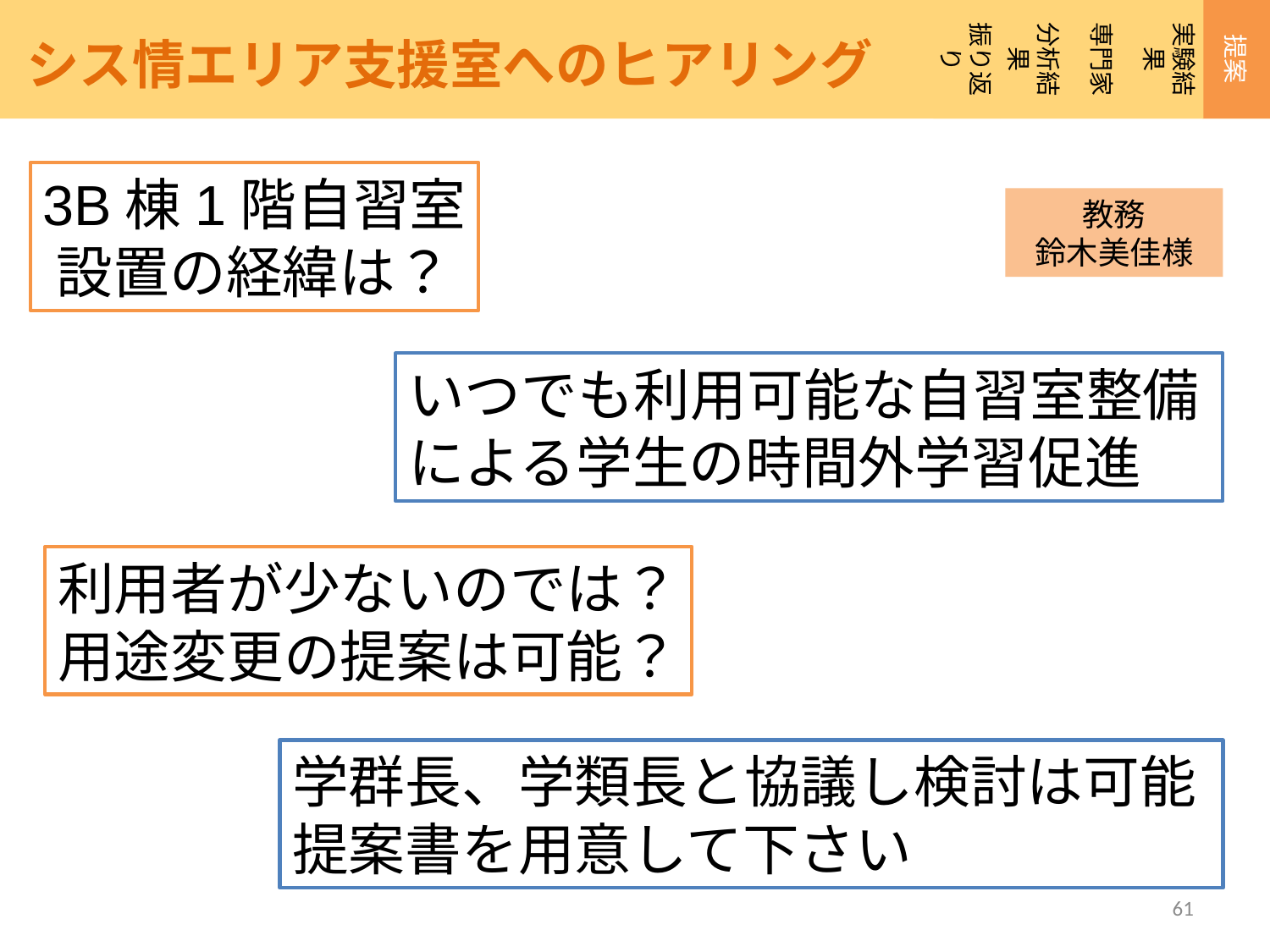

専門家
提案

振り返り
実験結果
分析結果
シス情エリア支援室へのヒアリング
3B棟1階自習室
設置の経緯は？
教務
鈴木美佳様
いつでも利用可能な自習室整備による学生の時間外学習促進
利用者が少ないのでは？
用途変更の提案は可能？
学群長、学類長と協議し検討は可能
提案書を用意して下さい
61